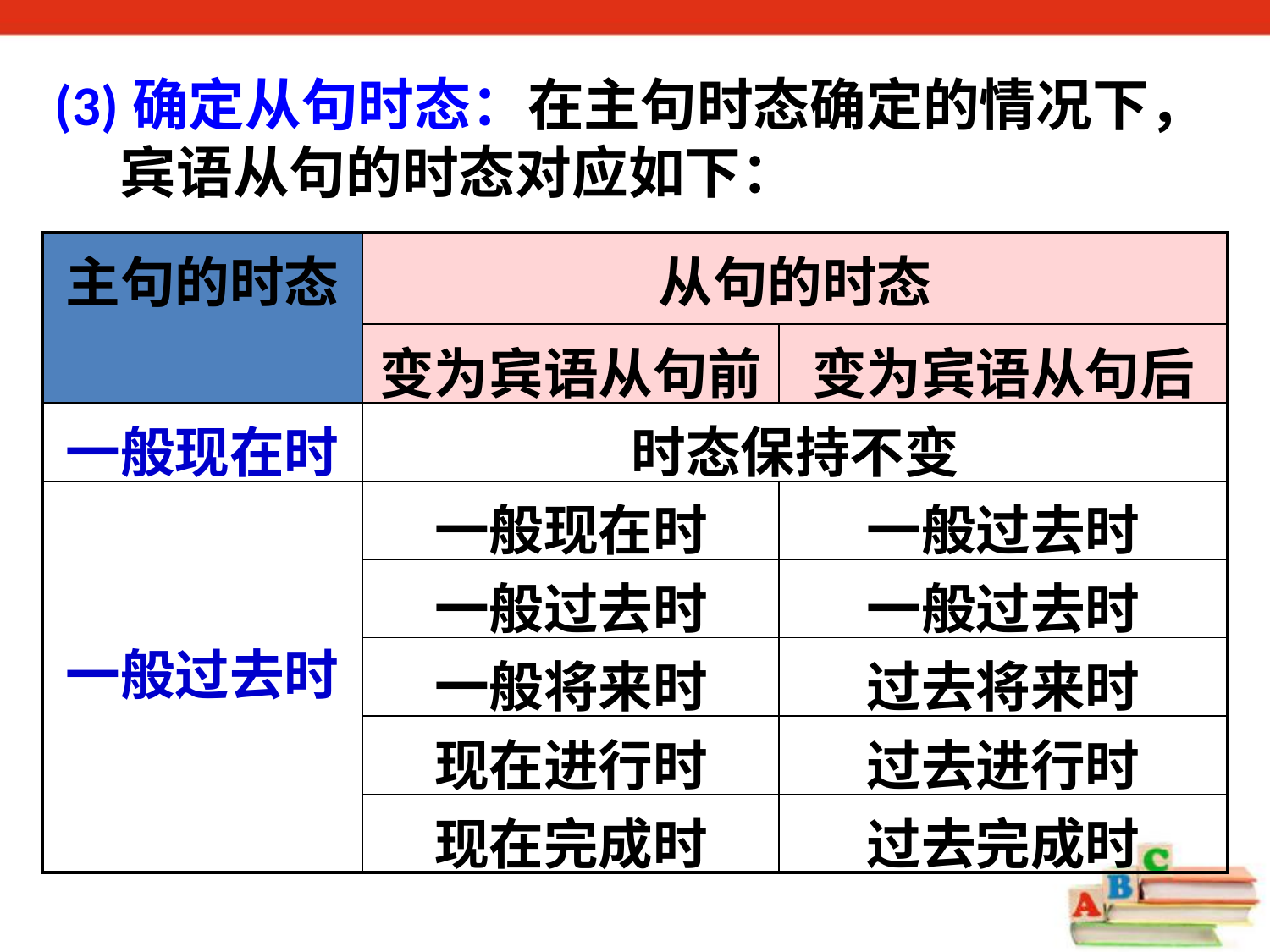

(3)确定从句时态：在主句时态确定的情况下，
    宾语从句的时态对应如下：
| 主句的时态 | 从句的时态 |  |
| --- | --- | --- |
|  | 变为宾语从句前 | 变为宾语从句后 |
| 一般现在时 | 时态保持不变 |  |
| 一般过去时 | 一般现在时 | 一般过去时 |
|  | 一般过去时 | 一般过去时 |
|  | 一般将来时 | 过去将来时 |
|  | 现在进行时 | 过去进行时 |
|  | 现在完成时 | 过去完成时 |